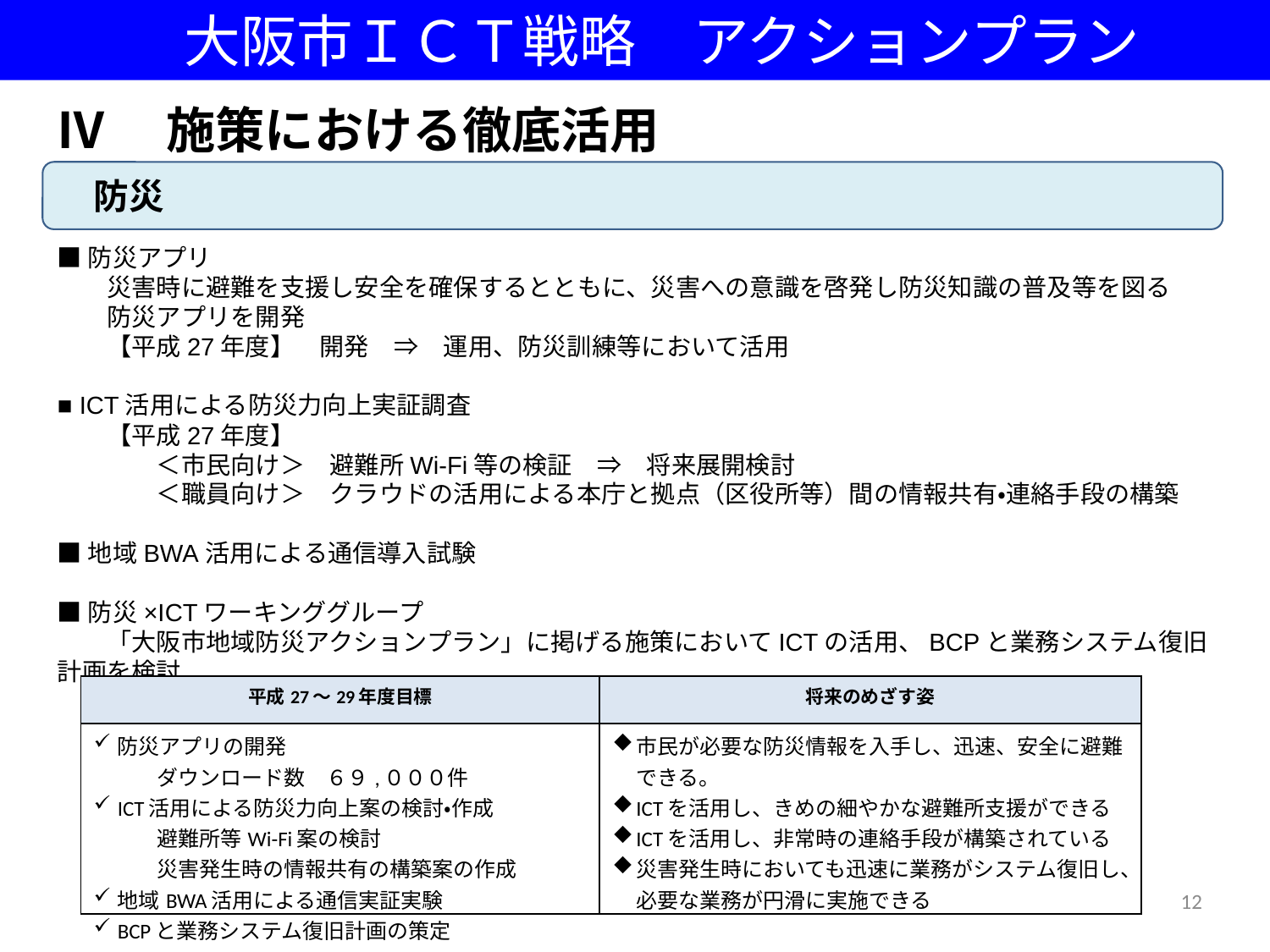

大阪市ＩＣＴ戦略　アクションプラン
Ⅳ　施策における徹底活用
　防災
■防災アプリ
　　災害時に避難を支援し安全を確保するとともに、災害への意識を啓発し防災知識の普及等を図る
　　防災アプリを開発
　　【平成27年度】　開発　⇒　運用、防災訓練等において活用

■ ICT活用による防災力向上実証調査
　　【平成27年度】
　　　　＜市民向け＞　避難所Wi-Fi等の検証　⇒　将来展開検討
　　　　＜職員向け＞　クラウドの活用による本庁と拠点（区役所等）間の情報共有・連絡手段の構築

■地域BWA活用による通信導入試験

■防災×ICTワーキンググループ
　　「大阪市地域防災アクションプラン」に掲げる施策においてICTの活用、BCPと業務システム復旧計画を検討

| 平成27～29年度目標 | 将来のめざす姿 |
| --- | --- |
| 防災アプリの開発 　　　ダウンロード数　６９,０００件 ICT活用による防災力向上案の検討・作成 　　　避難所等Wi-Fi案の検討 　　　災害発生時の情報共有の構築案の作成 地域BWA活用による通信実証実験 BCPと業務システム復旧計画の策定 | 市民が必要な防災情報を入手し、迅速、安全に避難できる。 ICTを活用し、きめの細やかな避難所支援ができる ICTを活用し、非常時の連絡手段が構築されている 災害発生時においても迅速に業務がシステム復旧し、必要な業務が円滑に実施できる |
12